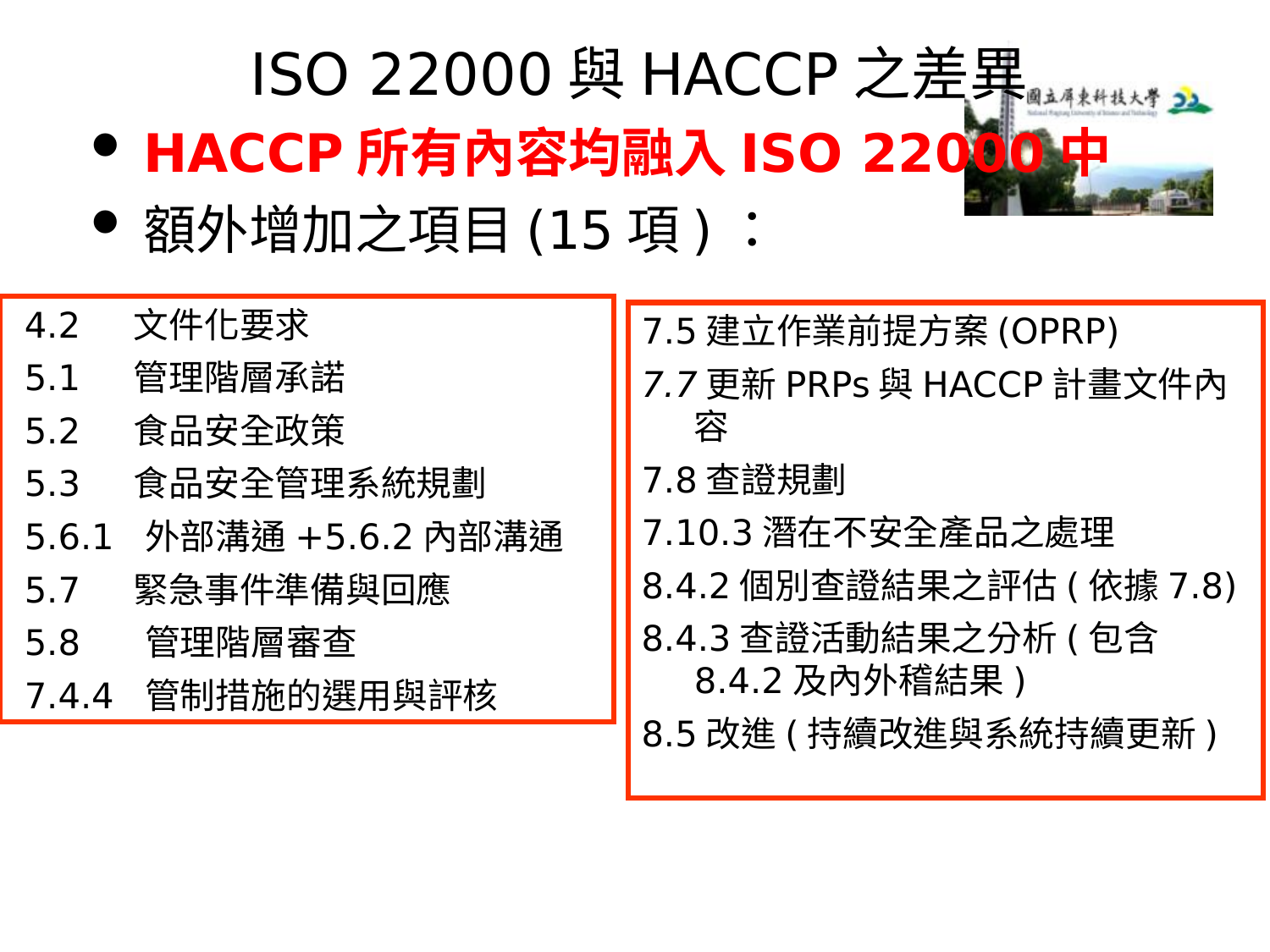

ISO 22000與HACCP之差異
HACCP所有內容均融入ISO 22000中
額外增加之項目(15項)：
 4.2    文件化要求
 5.1    管理階層承諾
 5.2    食品安全政策
 5.3    食品安全管理系統規劃
 5.6.1  外部溝通+5.6.2內部溝通
 5.7    緊急事件準備與回應
 5.8     管理階層審查
 7.4.4  管制措施的選用與評核
7.5建立作業前提方案(OPRP)
7.7更新PRPs與HACCP計畫文件內容
7.8查證規劃
7.10.3潛在不安全產品之處理
8.4.2個別查證結果之評估(依據7.8)
8.4.3查證活動結果之分析(包含8.4.2及內外稽結果)
8.5改進(持續改進與系統持續更新)